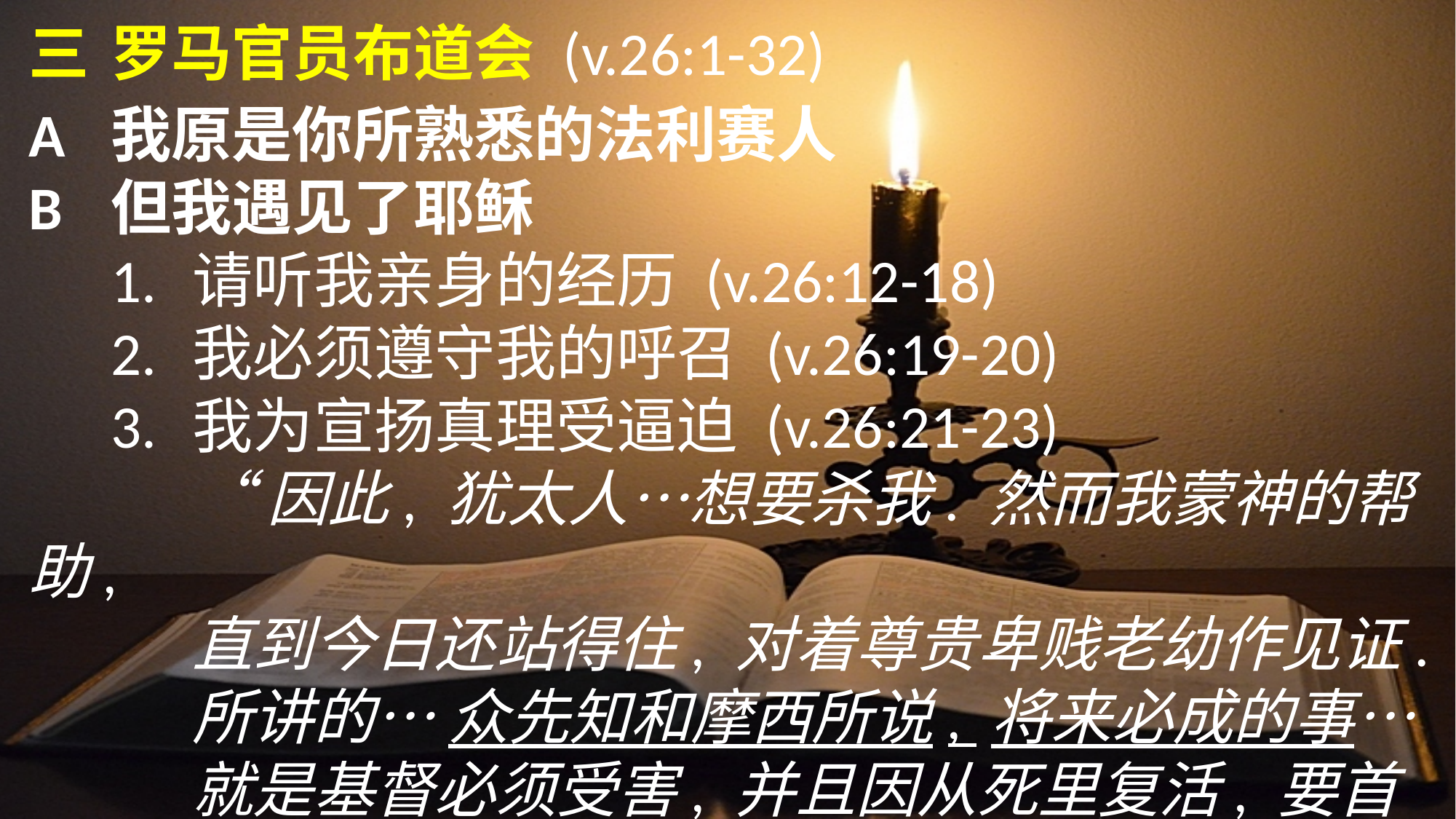

三	罗马官员布道会 (v.26:1-32)
A	我原是你所熟悉的法利赛人
B	但我遇见了耶稣
	1.	请听我亲身的经历 (v.26:12-18)
 	2.	我必须遵守我的呼召 (v.26:19-20)
	3.	我为宣扬真理受逼迫 (v.26:21-23)
		“因此, 犹太人…想要杀我. 然而我蒙神的帮助,
		直到今日还站得住, 对着尊贵卑贱老幼作见证.
		所讲的… 众先知和摩西所	说, 将来必成的事…
		就是基督必须受害, 并且因从死里复活, 要首先
		把光明的道, 传给百姓和外邦人.”